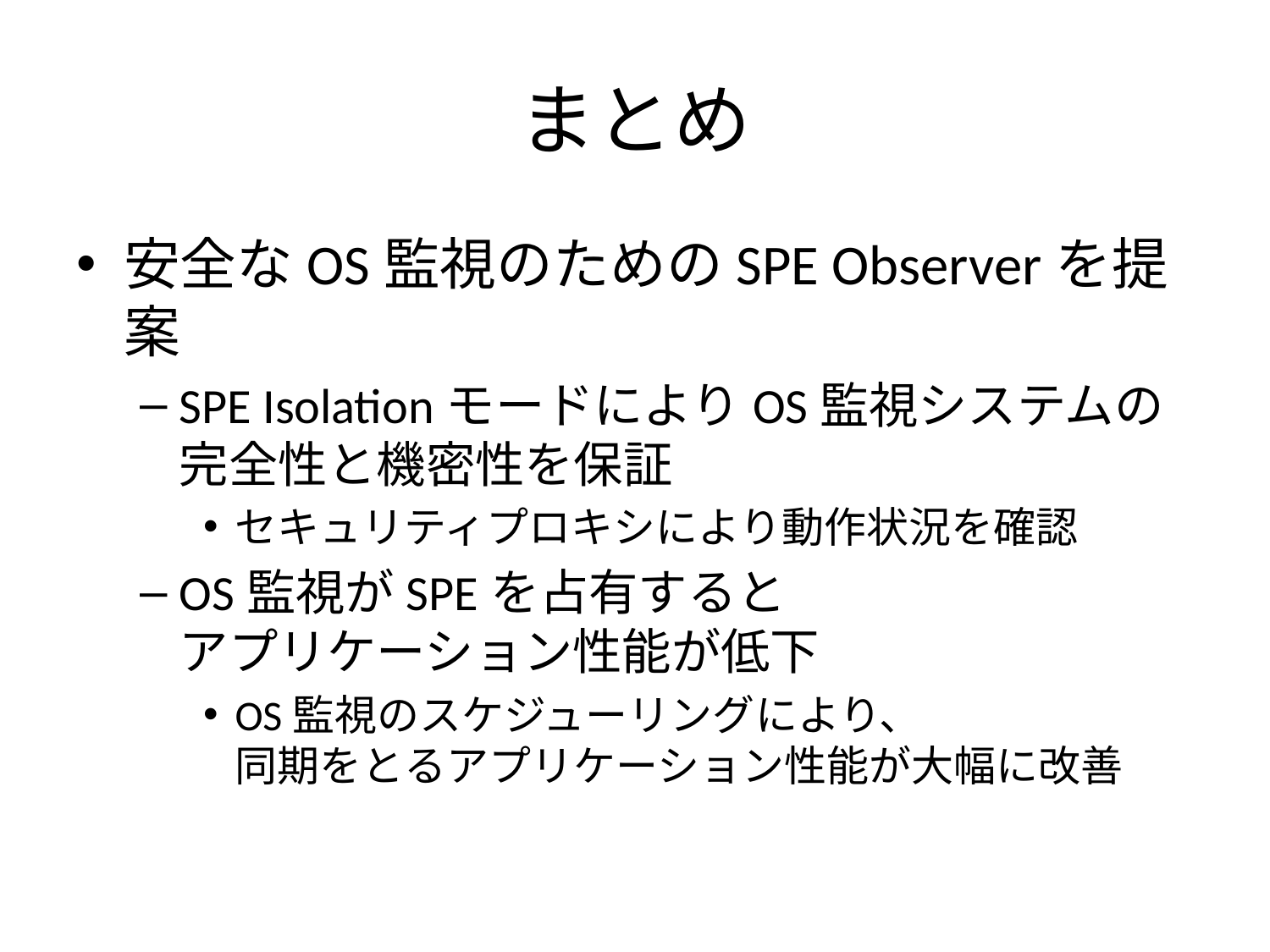

# まとめ
安全なOS監視のためのSPE Observerを提案
SPE IsolationモードによりOS監視システムの
完全性と機密性を保証
セキュリティプロキシにより動作状況を確認
OS監視がSPEを占有すると
アプリケーション性能が低下
OS監視のスケジューリングにより、
同期をとるアプリケーション性能が大幅に改善